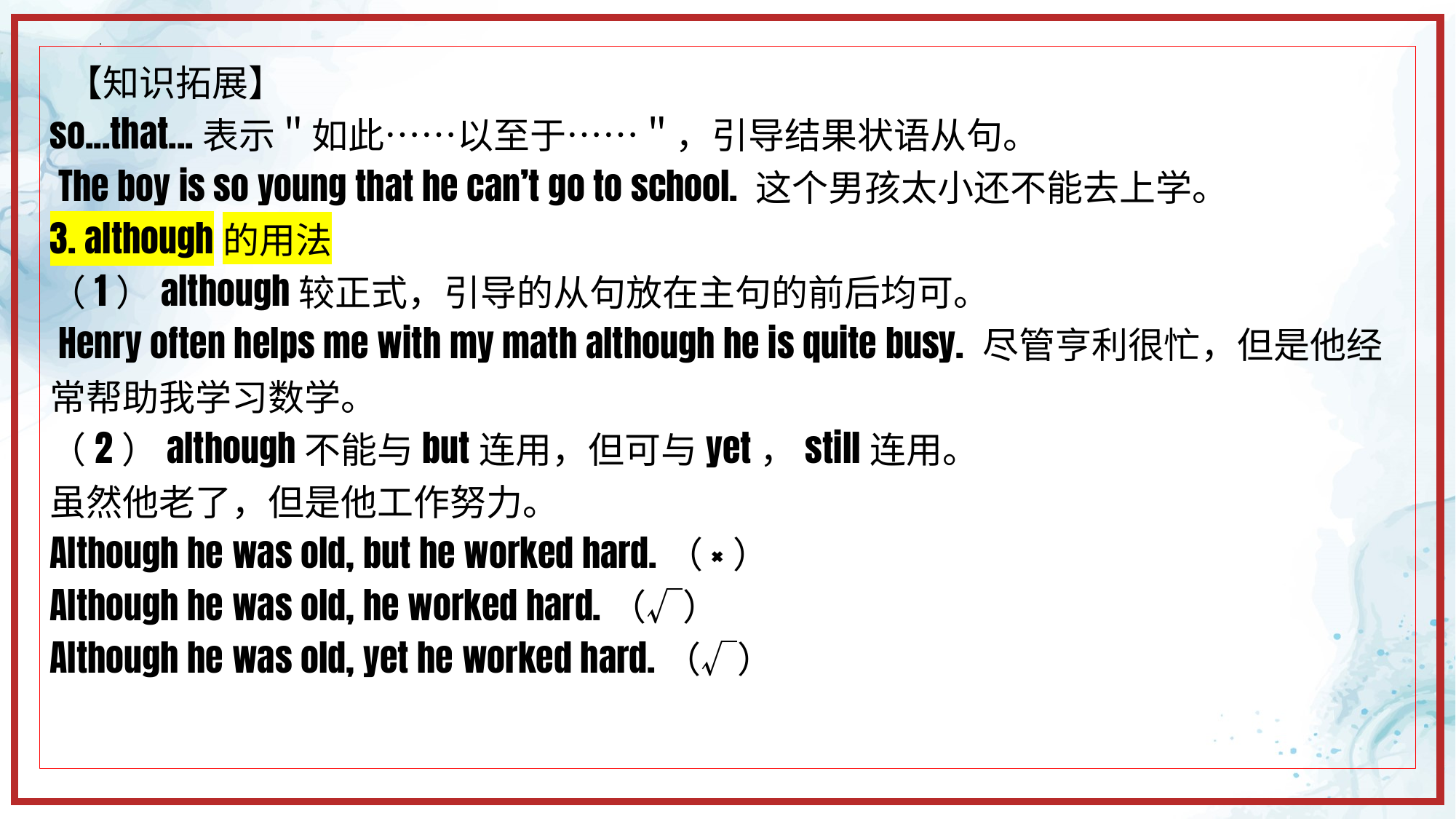

【知识拓展】
so...that...表示＂如此……以至于……＂，引导结果状语从句。
 The boy is so young that he can’t go to school. 这个男孩太小还不能去上学。
3. although的用法
（1）although较正式，引导的从句放在主句的前后均可。
 Henry often helps me with my math although he is quite busy. 尽管亨利很忙，但是他经常帮助我学习数学。
（2）although不能与but连用，但可与yet，still连用。
虽然他老了，但是他工作努力。
Although he was old, but he worked hard.（×）
Although he was old, he worked hard.（√）
Although he was old, yet he worked hard.（√）